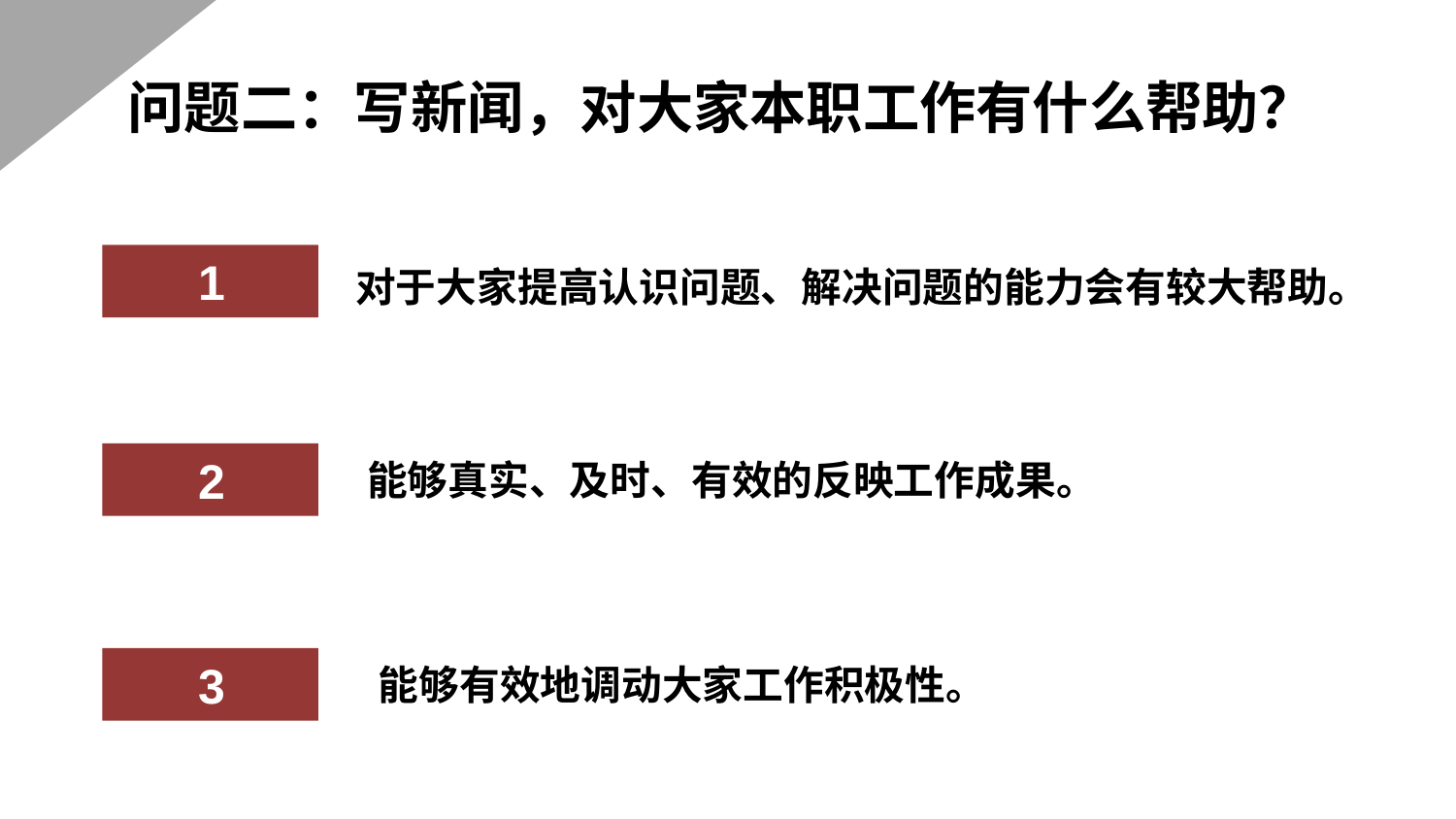

问题二：写新闻，对大家本职工作有什么帮助？
      1
对于大家提高认识问题、解决问题的能力会有较大帮助。
      2
能够真实、及时、有效的反映工作成果。
      3
能够有效地调动大家工作积极性。